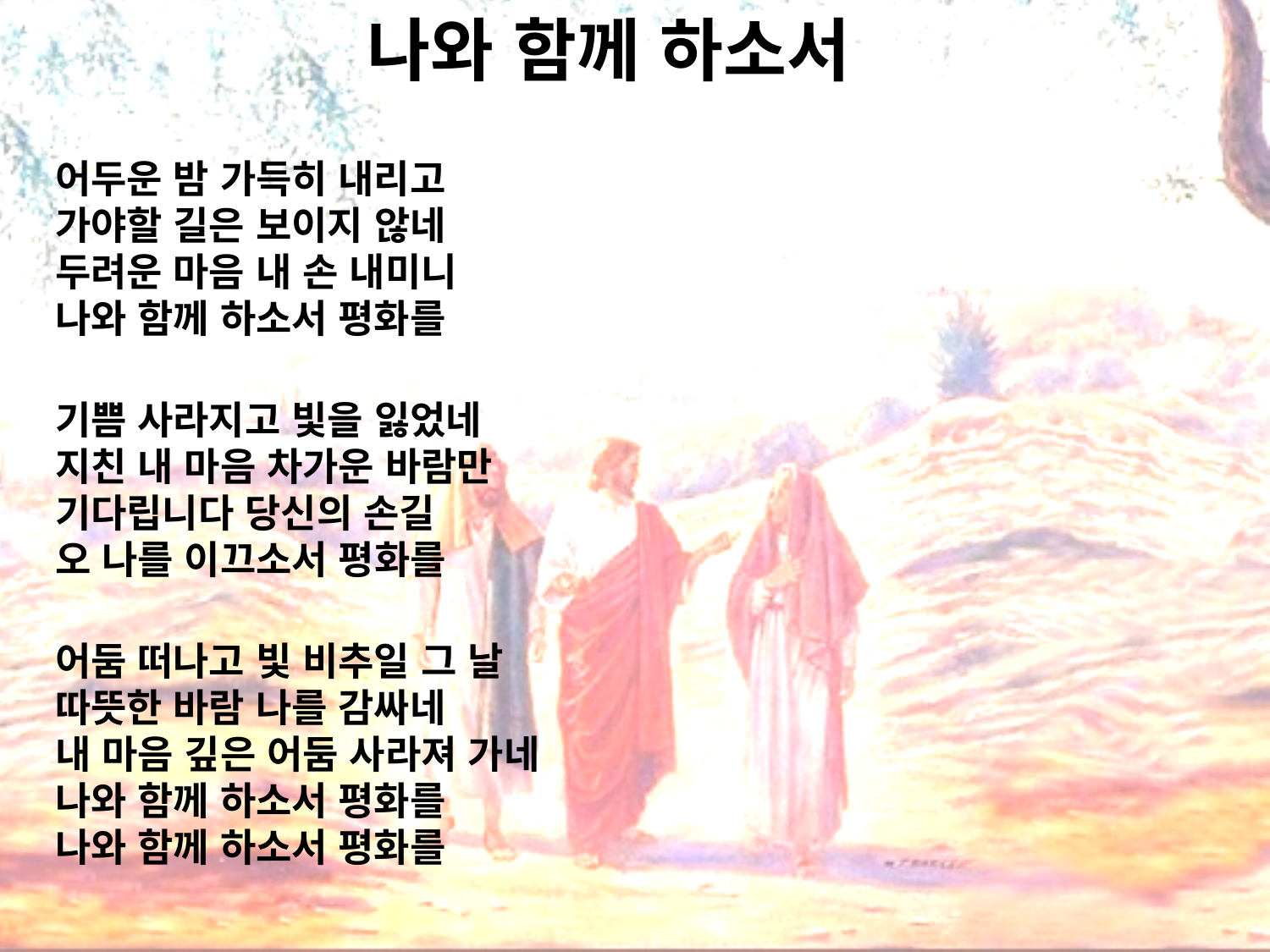

# 나와 함께 하소서
어두운 밤 가득히 내리고
가야할 길은 보이지 않네
두려운 마음 내 손 내미니
나와 함께 하소서 평화를
기쁨 사라지고 빛을 잃었네
지친 내 마음 차가운 바람만
기다립니다 당신의 손길
오 나를 이끄소서 평화를
어둠 떠나고 빛 비추일 그 날
따뜻한 바람 나를 감싸네
내 마음 깊은 어둠 사라져 가네
나와 함께 하소서 평화를
나와 함께 하소서 평화를